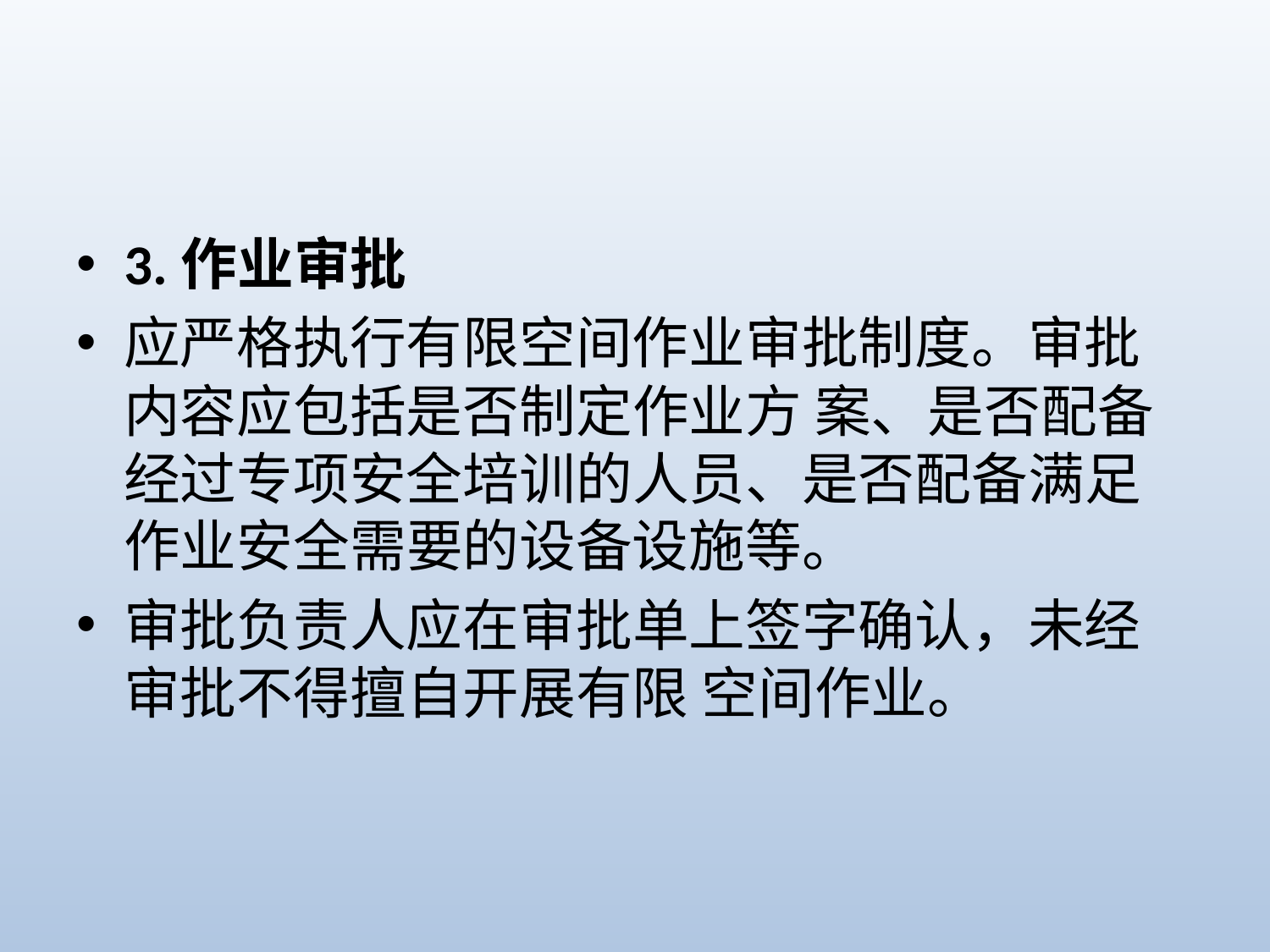

#
3.作业审批
应严格执行有限空间作业审批制度。审批内容应包括是否制定作业方 案、是否配备经过专项安全培训的人员、是否配备满足作业安全需要的设备设施等。
审批负责人应在审批单上签字确认，未经审批不得擅自开展有限 空间作业。